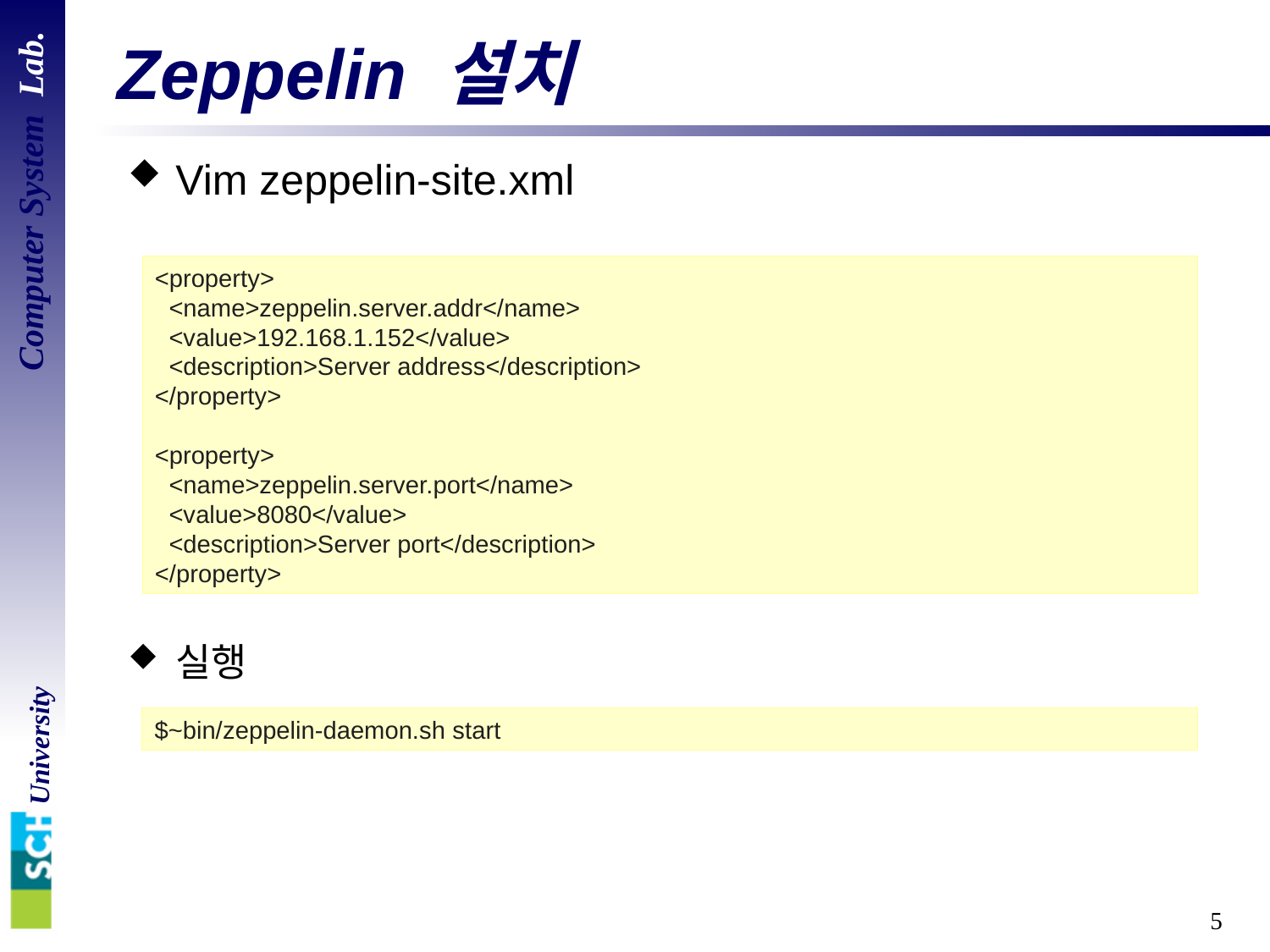

# Zeppelin 설치
Vim zeppelin-site.xml

실행

<property>
  <name>zeppelin.server.addr</name>
  <value>192.168.1.152</value>
  <description>Server address</description>
</property>

<property>
  <name>zeppelin.server.port</name>
  <value>8080</value>
  <description>Server port</description>
</property>
$~bin/zeppelin-daemon.sh start